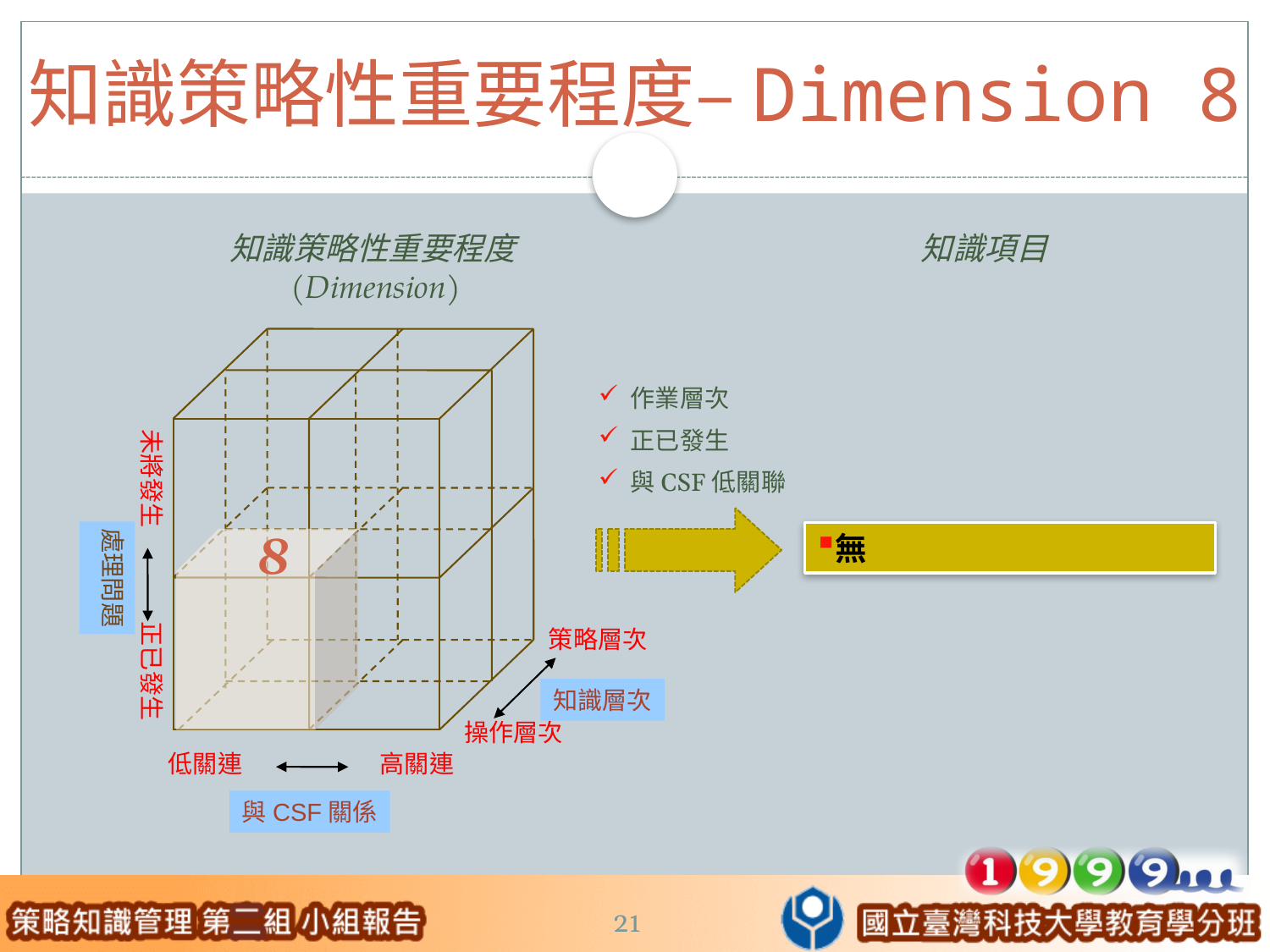

知識策略性重要程度–Dimension 8
知識策略性重要程度(Dimension)
知識項目

 作業層次
 正已發生
 與CSF低關聯
未將發生                 正已發生

8
處理問題
無

策略層次

知識層次
操作層次
 低關連                         高關連

與CSF關係
21